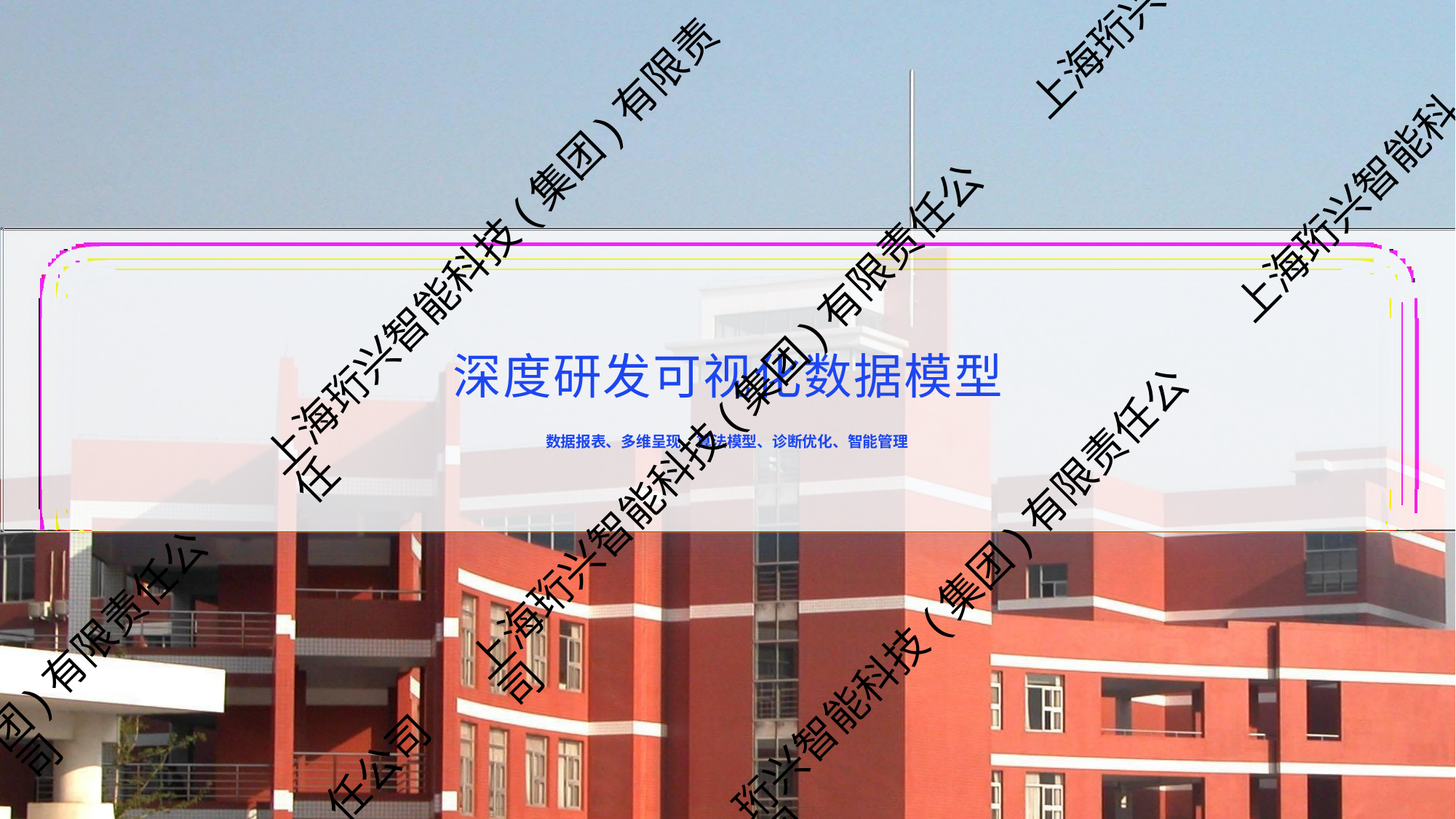

上海珩兴
上海珩兴智能科

上海珩兴智能科技(集团)有限责任
# 深度研发可视化数据模型
上海珩兴智能科技(集团)有限责任公司
数据报表、多维呈现、算法模型、诊断优化、智能管理
珩兴智能科技(集团)有限责任公司
团)有限责任公司
任公司